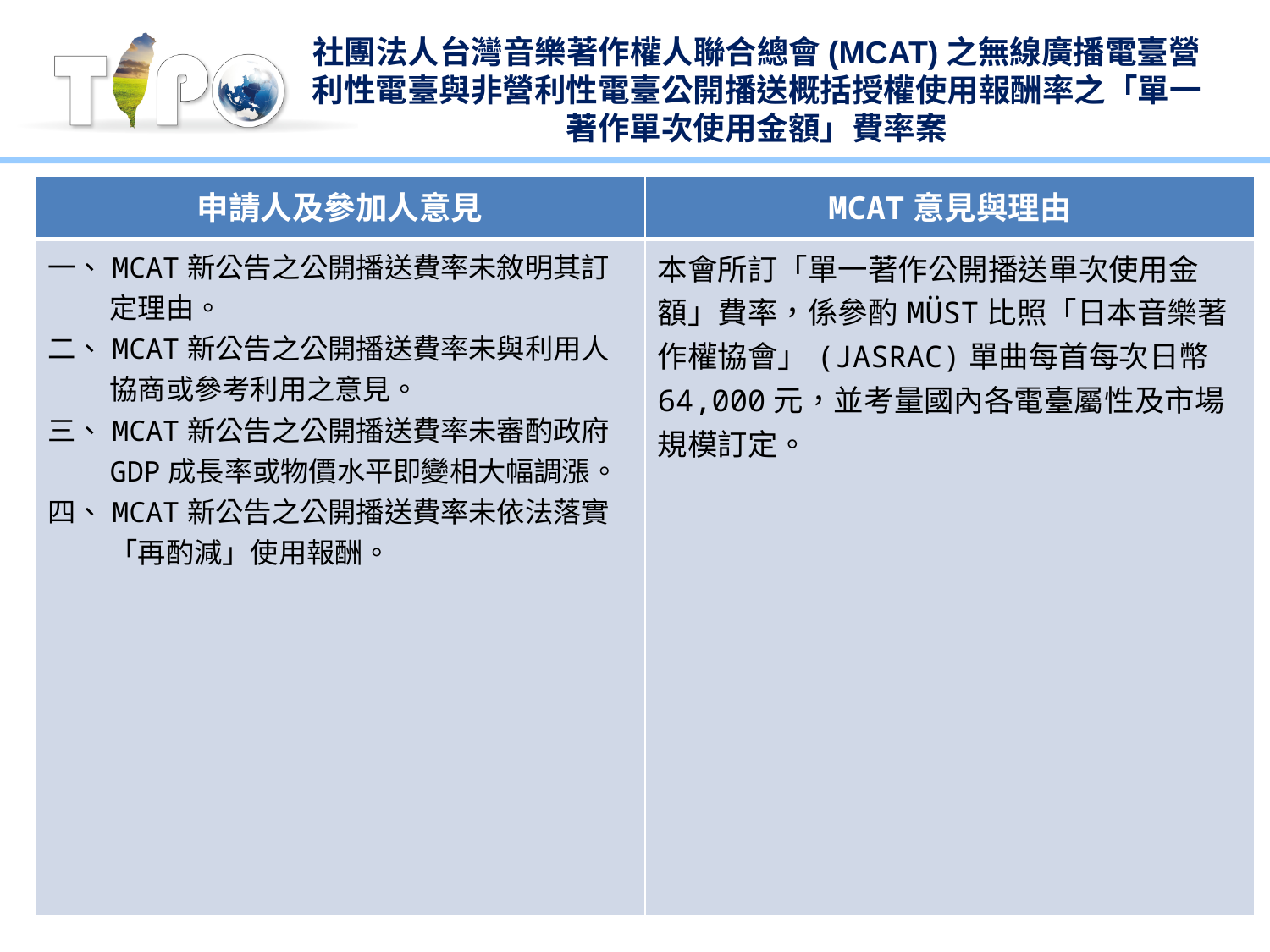

# 社團法人台灣音樂著作權人聯合總會(MCAT)之無線廣播電臺營利性電臺與非營利性電臺公開播送概括授權使用報酬率之「單一著作單次使用金額」費率案
| 申請人及參加人意見 | MCAT意見與理由 |
| --- | --- |
| 一、MCAT新公告之公開播送費率未敘明其訂定理由。 二、MCAT新公告之公開播送費率未與利用人協商或參考利用之意見。 三、MCAT新公告之公開播送費率未審酌政府GDP成長率或物價水平即變相大幅調漲。 四、MCAT新公告之公開播送費率未依法落實「再酌減」使用報酬。 | 本會所訂「單一著作公開播送單次使用金額」費率，係參酌MÜST比照「日本音樂著作權協會」(JASRAC)單曲每首每次日幣64,000元，並考量國內各電臺屬性及市場規模訂定。 |
6